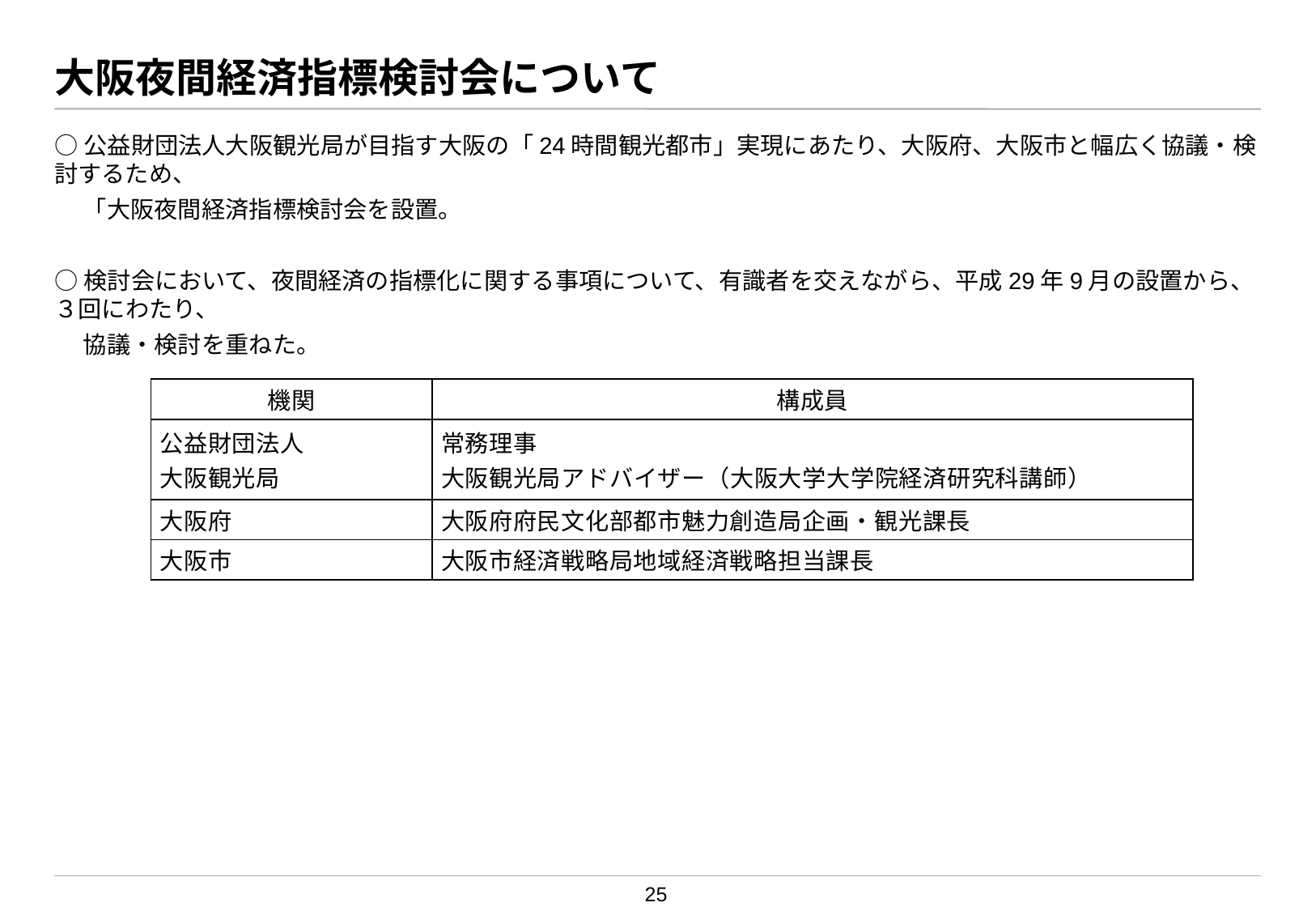

# 大阪夜間経済指標検討会について
○公益財団法人大阪観光局が目指す大阪の「24時間観光都市」実現にあたり、大阪府、大阪市と幅広く協議・検討するため、
　 「大阪夜間経済指標検討会を設置。

○検討会において、夜間経済の指標化に関する事項について、有識者を交えながら、平成29年9月の設置から、３回にわたり、
　 協議・検討を重ねた。

| 機関 | 構成員 |
| --- | --- |
| 公益財団法人 大阪観光局 | 常務理事 大阪観光局アドバイザー（大阪大学大学院経済研究科講師） |
| 大阪府 | 大阪府府民文化部都市魅力創造局企画・観光課長 |
| 大阪市 | 大阪市経済戦略局地域経済戦略担当課長 |